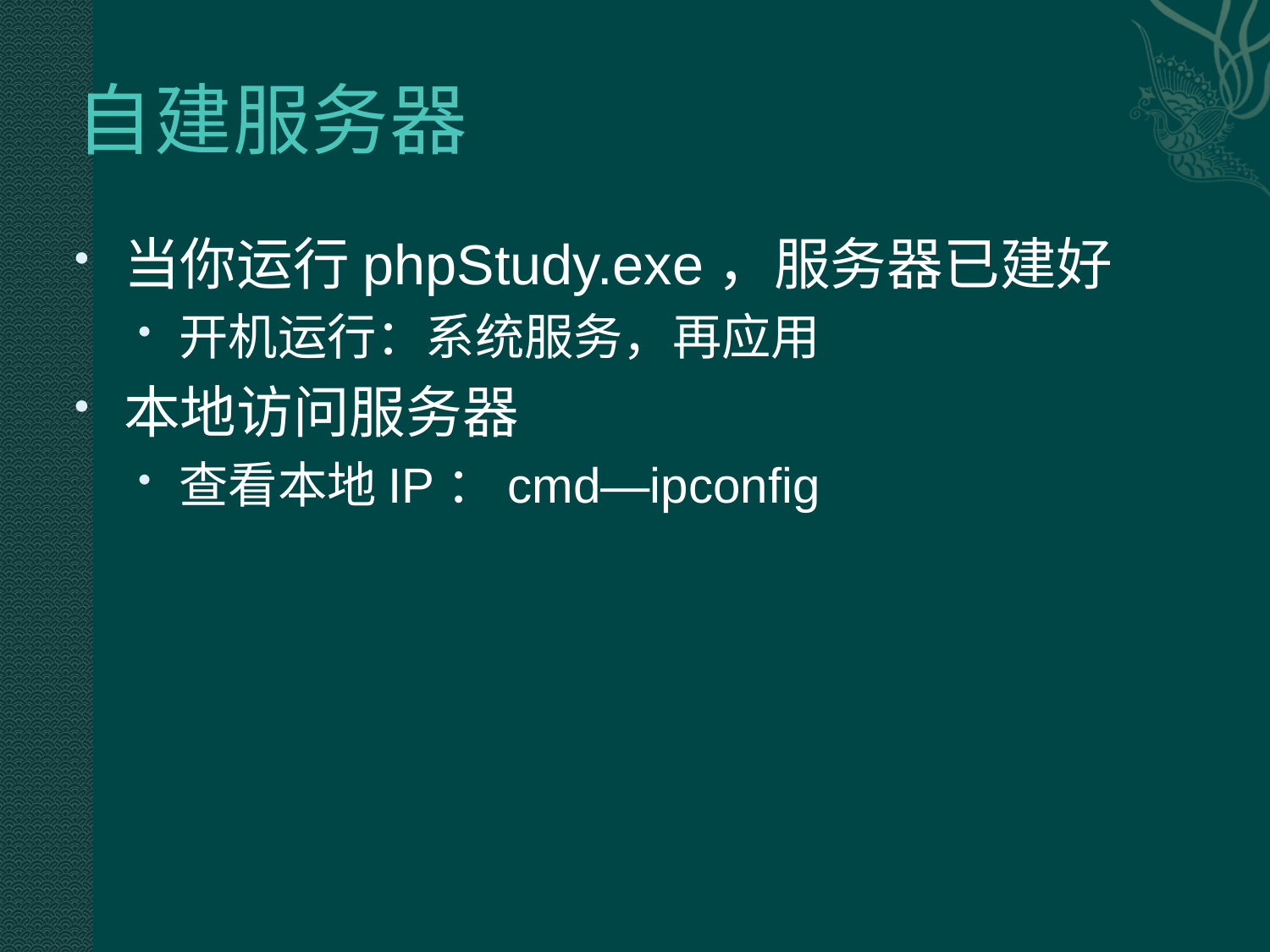

# 自建服务器
当你运行phpStudy.exe，服务器已建好
开机运行：系统服务，再应用
本地访问服务器
查看本地IP：cmd—ipconfig